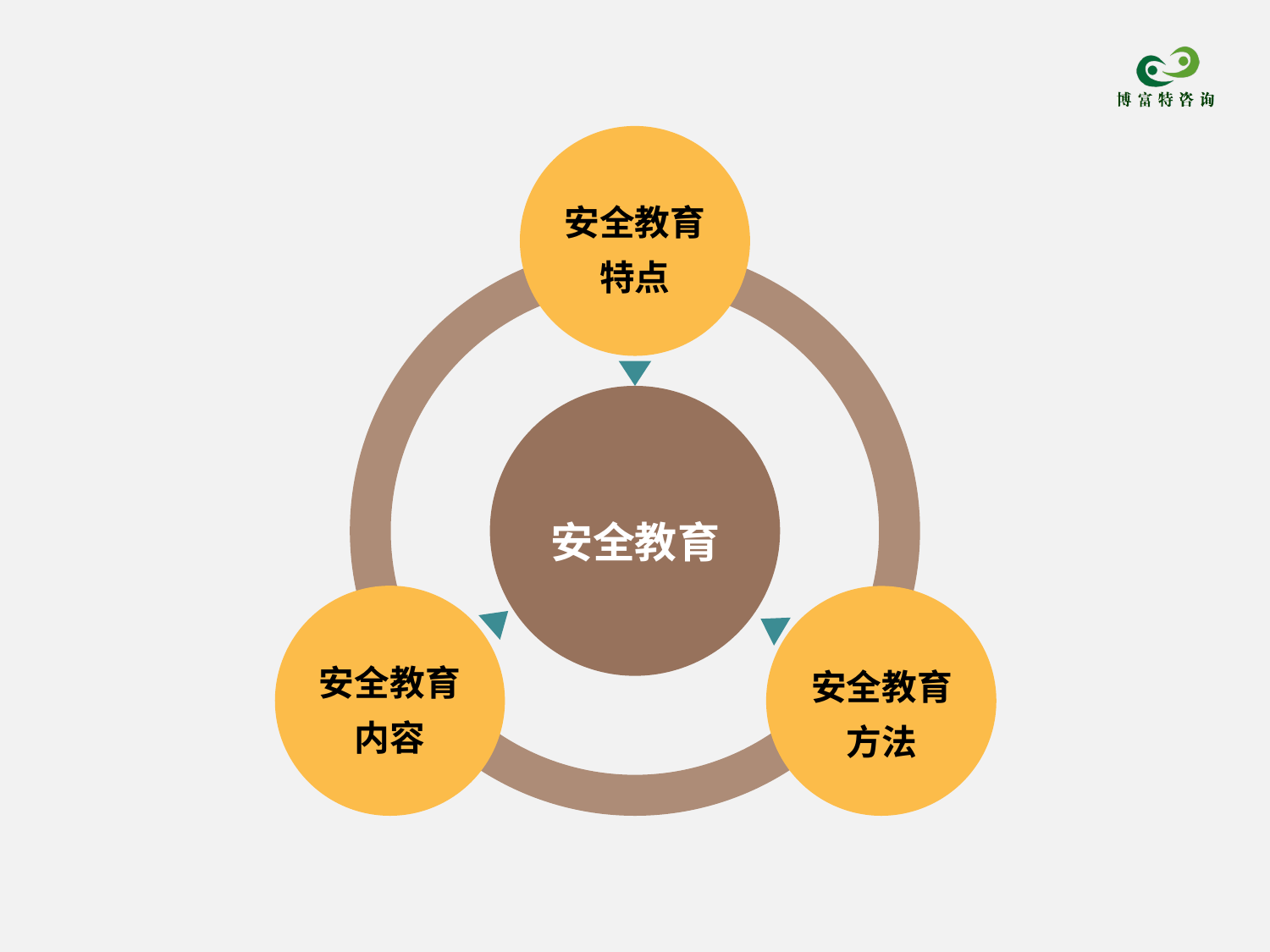

安全教育
特点

安全教育

安全教育
内容
安全教育
方法